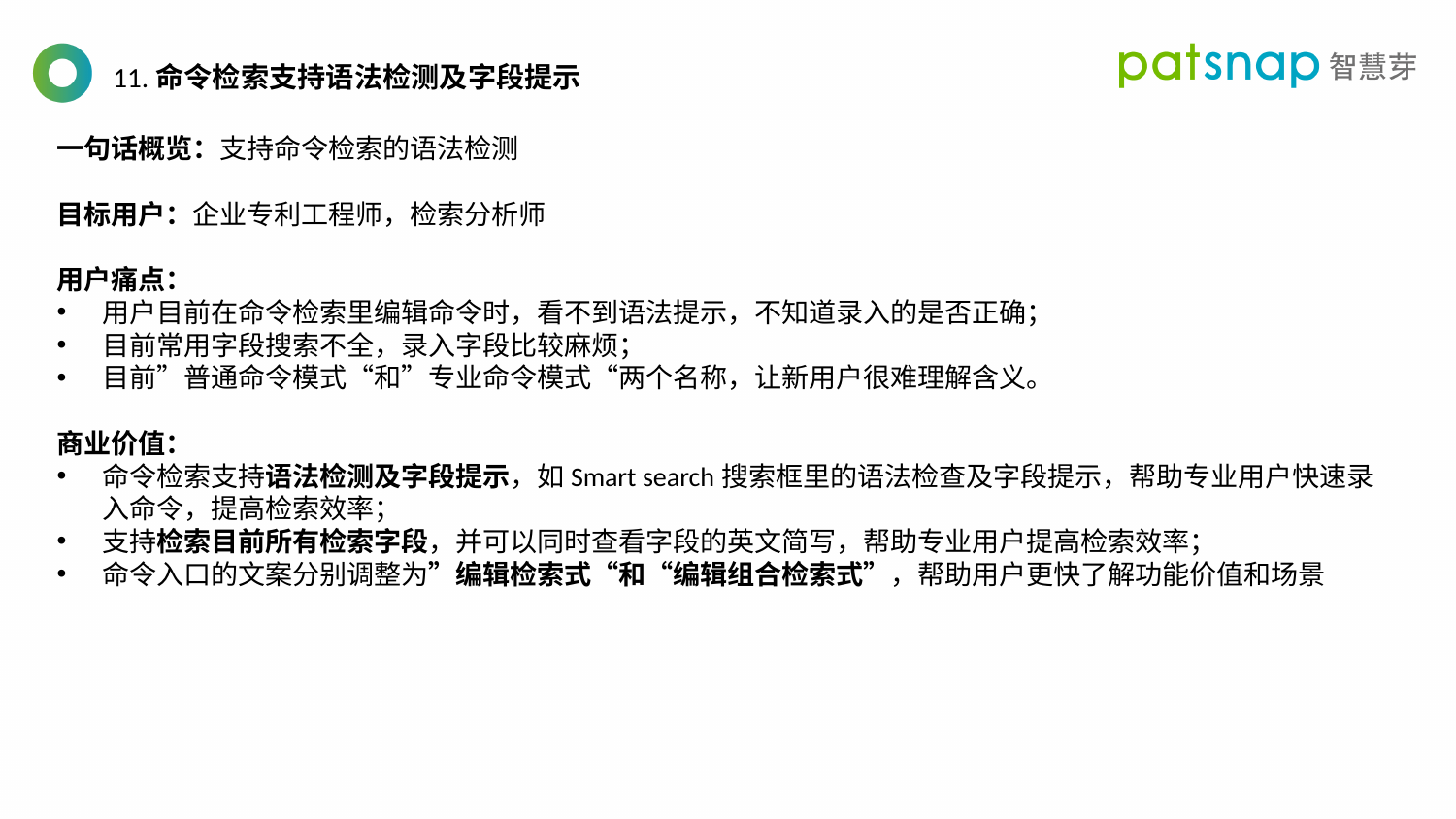

11.命令检索支持语法检测及字段提示
一句话概览：支持命令检索的语法检测

目标用户：企业专利工程师，检索分析师

用户痛点：
用户目前在命令检索里编辑命令时，看不到语法提示，不知道录入的是否正确；
目前常用字段搜索不全，录入字段比较麻烦；
目前”普通命令模式“和”专业命令模式“两个名称，让新用户很难理解含义。

商业价值：
命令检索支持语法检测及字段提示，如Smart search搜索框里的语法检查及字段提示，帮助专业用户快速录入命令，提高检索效率；
支持检索目前所有检索字段，并可以同时查看字段的英文简写，帮助专业用户提高检索效率；
命令入口的文案分别调整为”编辑检索式“和“编辑组合检索式”，帮助用户更快了解功能价值和场景